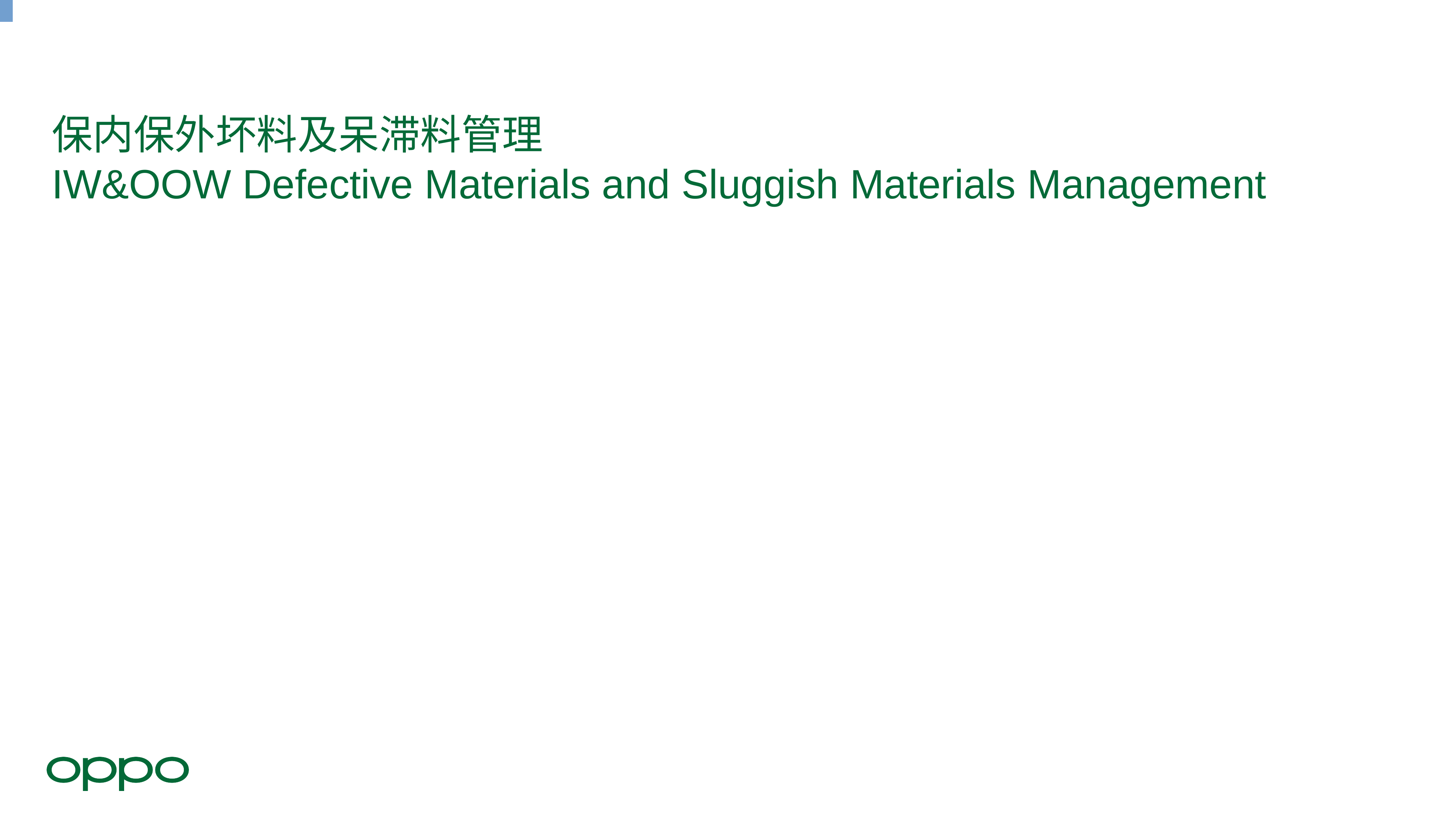

# 保内保外坏料及呆滞料管理 IW&OOW Defective Materials and Sluggish Materials Management